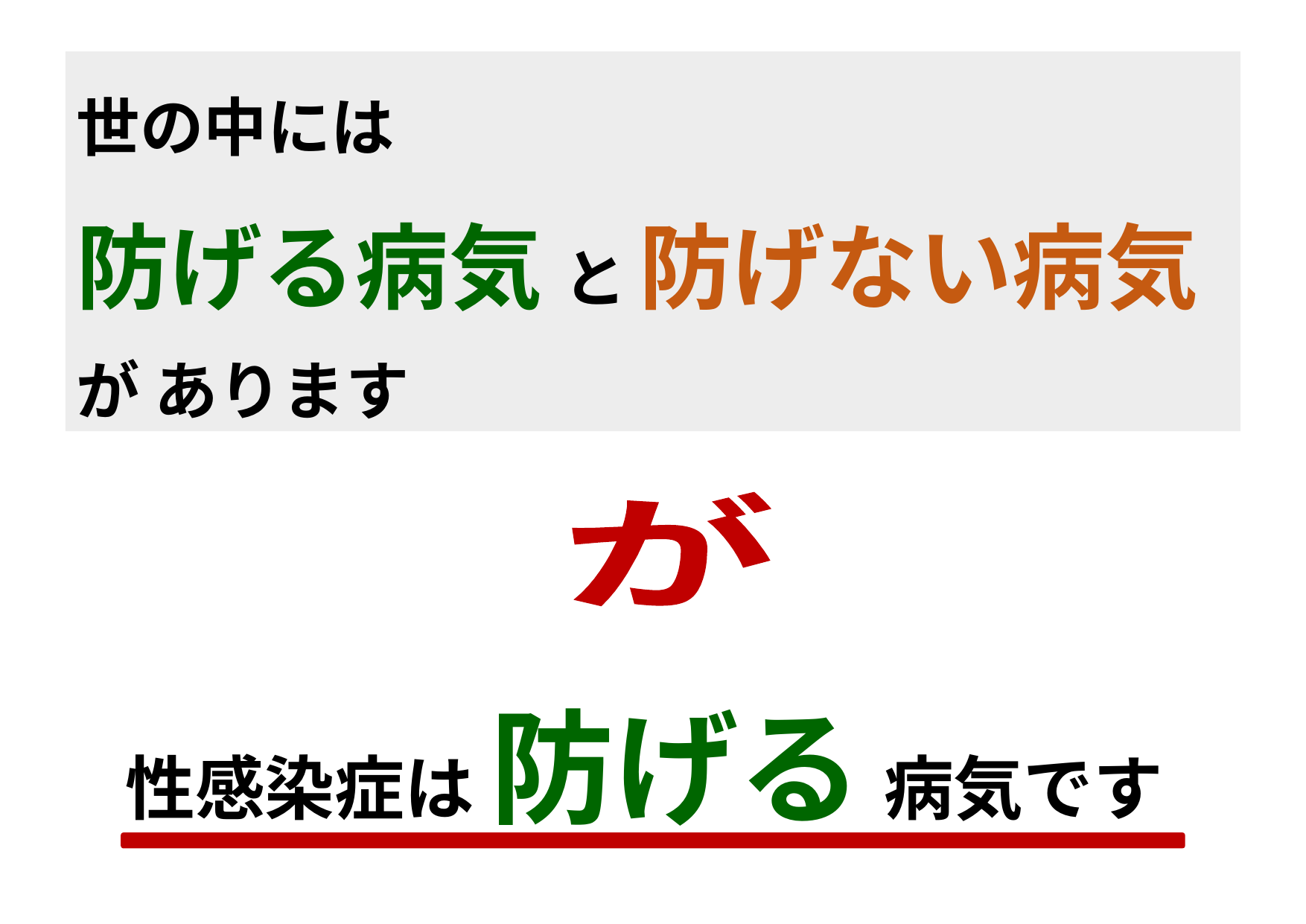

世の中には
防げる病気 と 防げない病気 が あります
が
性感染症は 防げる 病気です